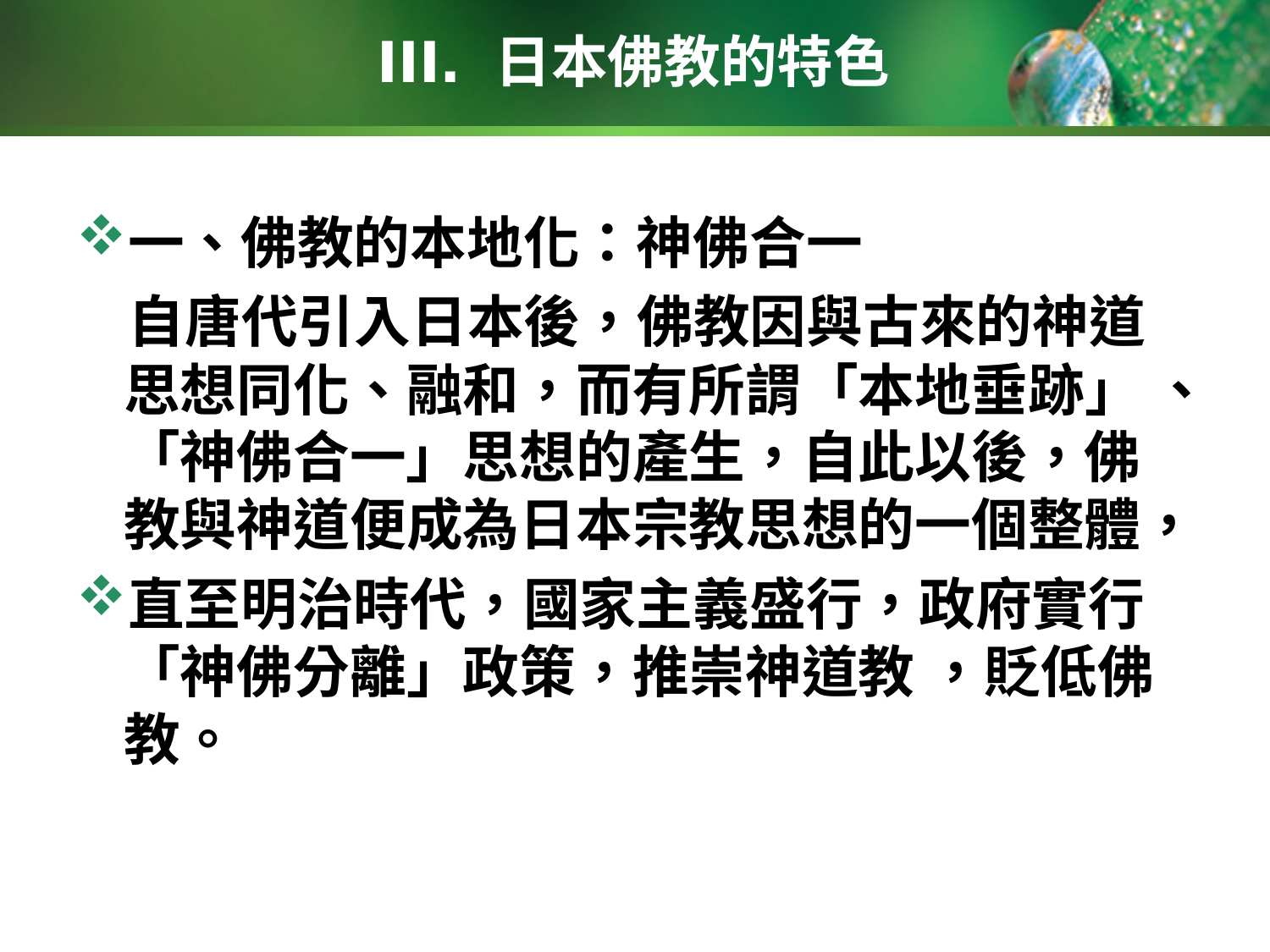

# III. 日本佛教的特色
一、佛教的本地化：神佛合一
   自唐代引入日本後，佛教因與古來的神道思想同化、融和，而有所謂「本地垂跡」 、「神佛合一」思想的產生，自此以後，佛教與神道便成為日本宗教思想的一個整體，
直至明治時代，國家主義盛行，政府實行「神佛分離」政策，推崇神道教 ，貶低佛教。